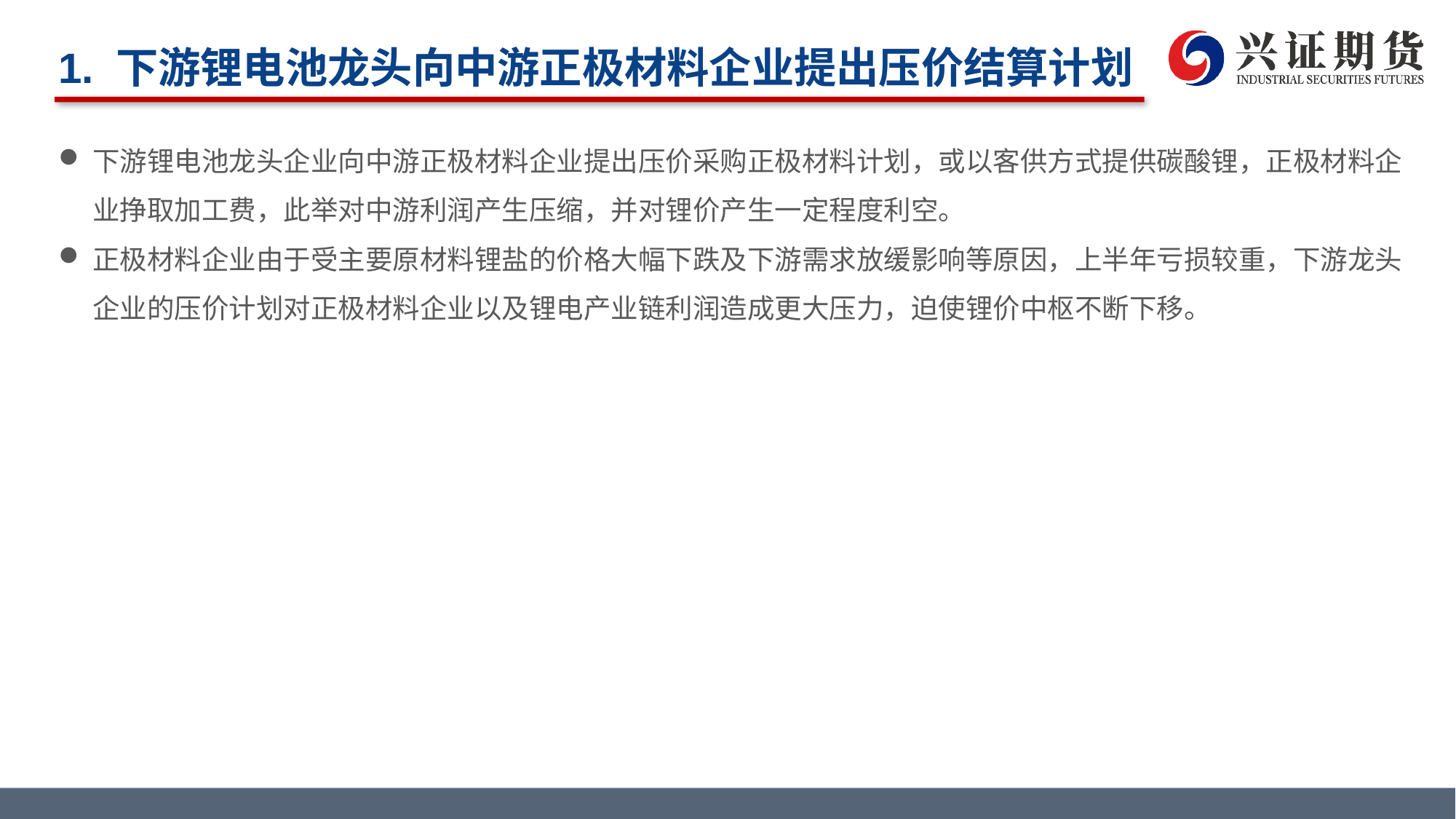

1. 下游锂电池龙头向中游正极材料企业提出压价结算计划

下游锂电池龙头企业向中游正极材料企业提出压价采购正极材料计划，或以客供方式提供碳酸锂，正极材料企业挣取加工费，此举对中游利润产生压缩，并对锂价产生一定程度利空。
正极材料企业由于受主要原材料锂盐的价格大幅下跌及下游需求放缓影响等原因，上半年亏损较重，下游龙头企业的压价计划对正极材料企业以及锂电产业链利润造成更大压力，迫使锂价中枢不断下移。